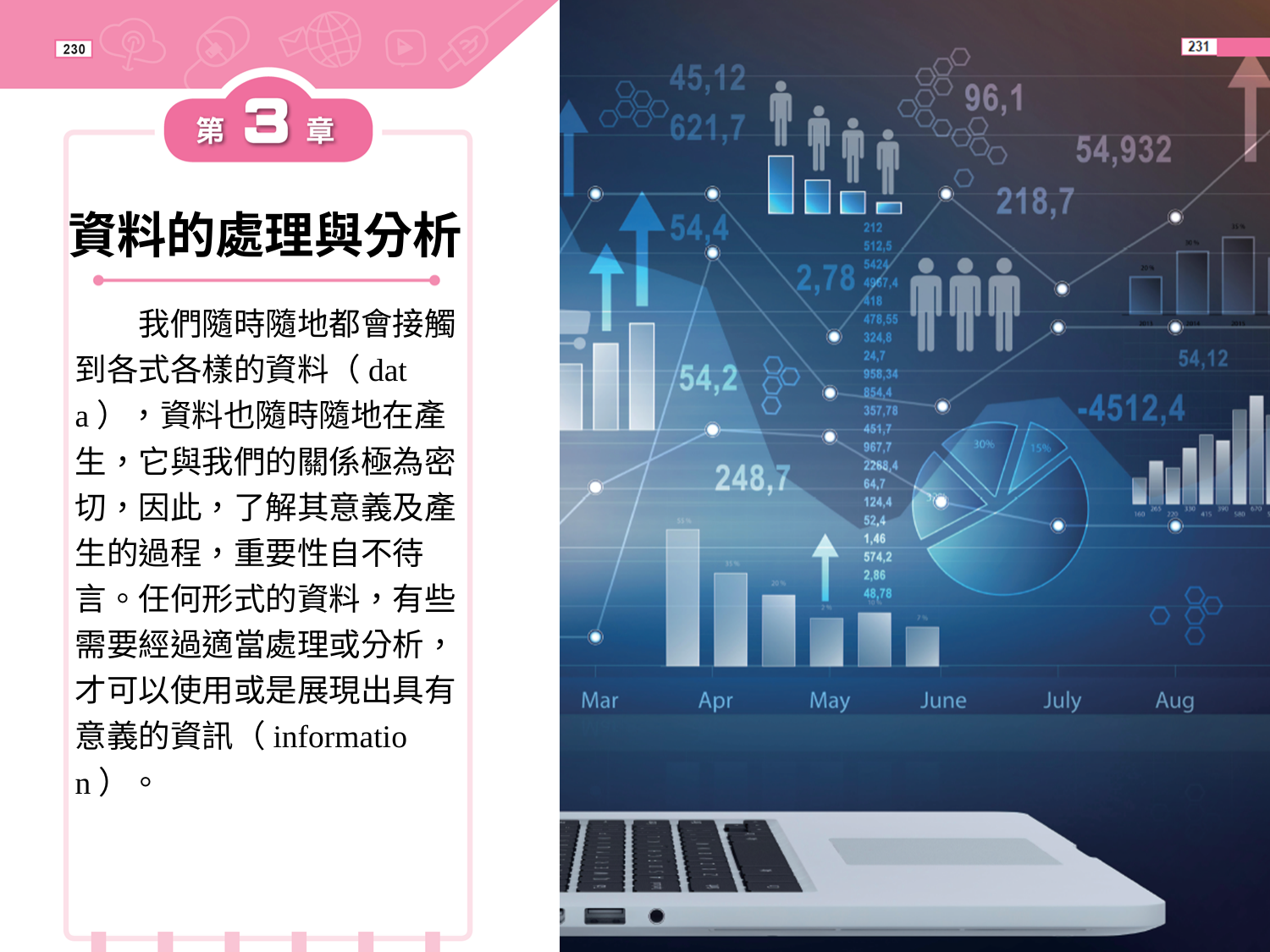

資料的處理與分析
　　我們隨時隨地都會接觸到各式各樣的資料（data），資料也隨時隨地在產生，它與我們的關係極為密切，因此，了解其意義及產生的過程，重要性自不待言。任何形式的資料，有些需要經過適當處理或分析，才可以使用或是展現出具有意義的資訊（information）。